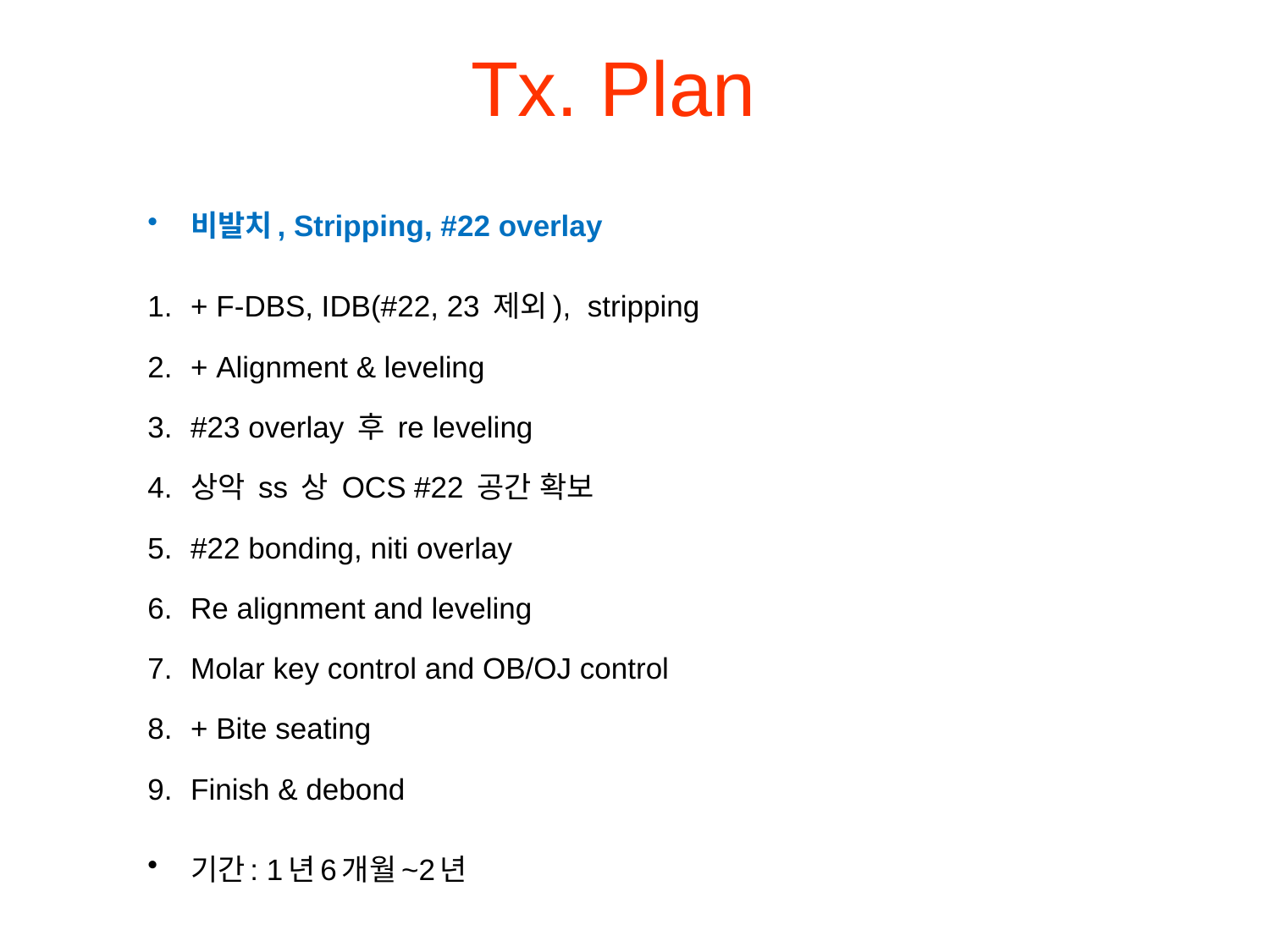

# Tx. Plan
비발치, Stripping, #22 overlay

+ F-DBS, IDB(#22, 23 제외),  stripping
+ Alignment & leveling
#23 overlay 후 re leveling
상악 ss 상 OCS #22 공간 확보
#22 bonding, niti overlay
Re alignment and leveling
Molar key control and OB/OJ control
+ Bite seating
Finish & debond

기간: 1년6개월~2년